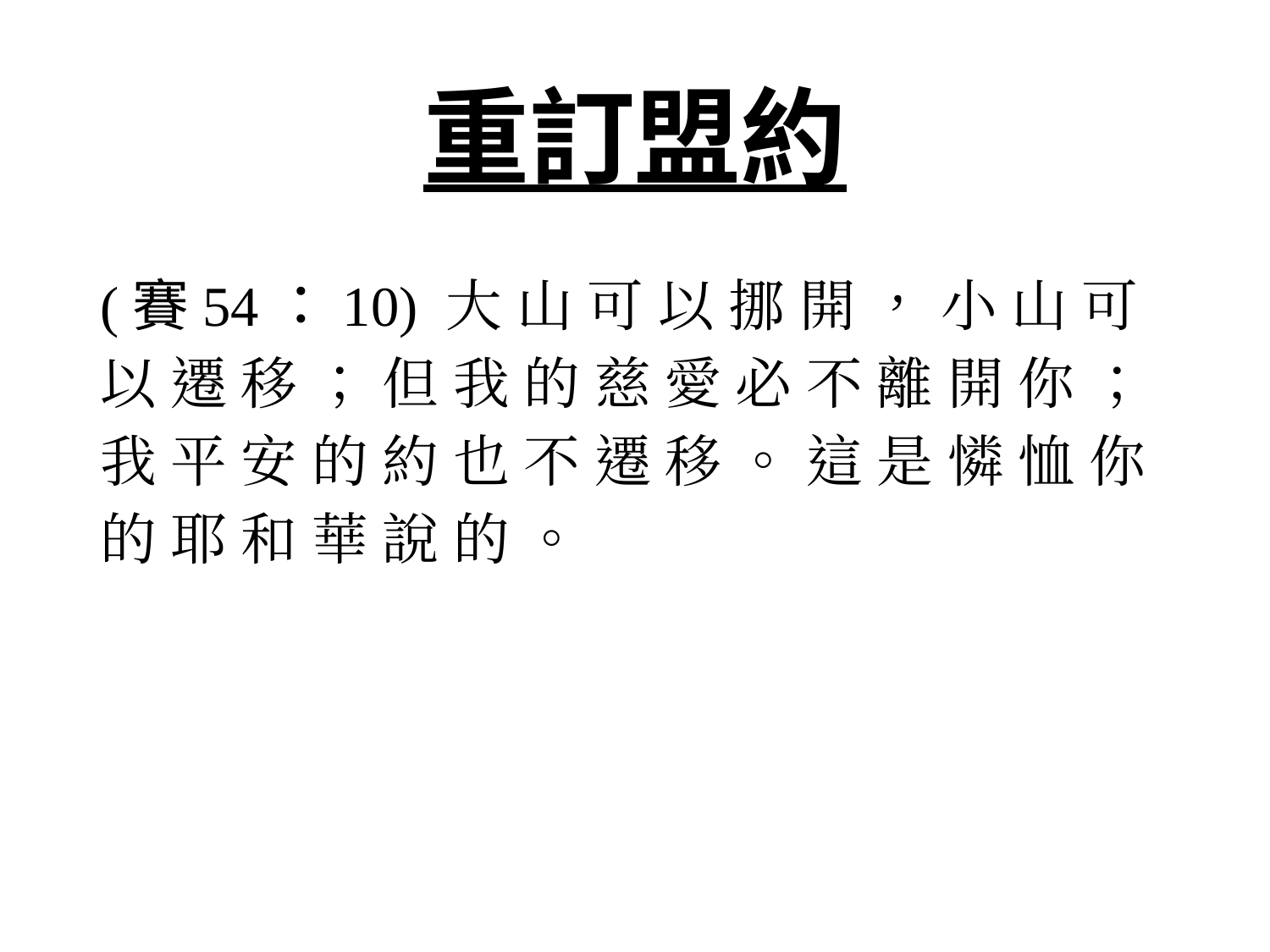

# 重訂盟約
(賽54：10) 大 山 可 以 挪 開 ， 小 山 可 以 遷 移 ； 但 我 的 慈 愛 必 不 離 開 你 ； 我 平 安 的 約 也 不 遷 移 。 這 是 憐 恤 你 的 耶 和 華 說 的 。